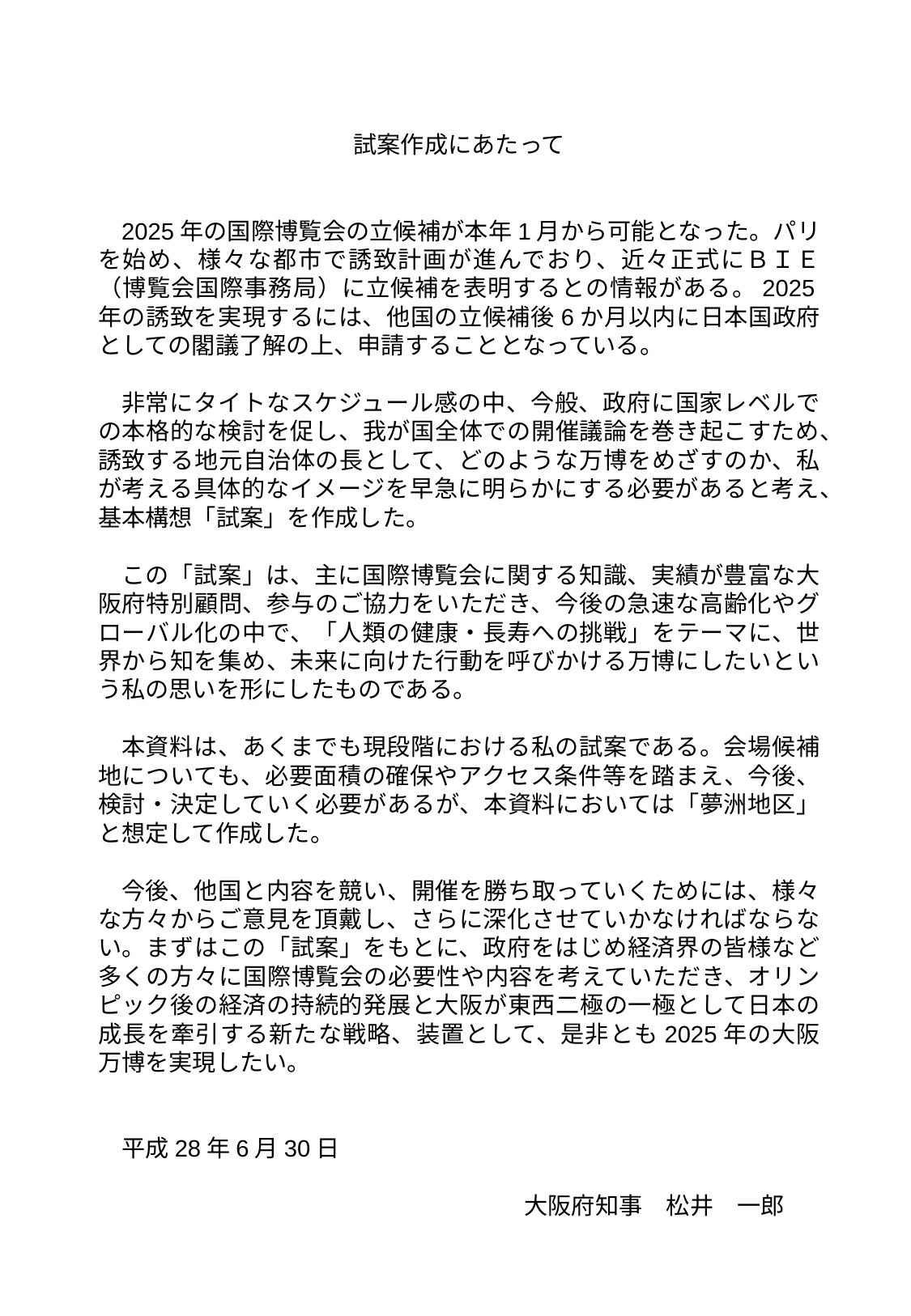

試案作成にあたって

2025年の国際博覧会の立候補が本年1月から可能となった。パリを始め、様々な都市で誘致計画が進んでおり、近々正式にＢＩＥ（博覧会国際事務局）に立候補を表明するとの情報がある。2025年の誘致を実現するには、他国の立候補後6か月以内に日本国政府としての閣議了解の上、申請することとなっている。

非常にタイトなスケジュール感の中、今般、政府に国家レベルでの本格的な検討を促し、我が国全体での開催議論を巻き起こすため、誘致する地元自治体の長として、どのような万博をめざすのか、私が考える具体的なイメージを早急に明らかにする必要があると考え、基本構想「試案」を作成した。

この「試案」は、主に国際博覧会に関する知識、実績が豊富な大阪府特別顧問、参与のご協力をいただき、今後の急速な高齢化やグローバル化の中で、「人類の健康・長寿への挑戦」をテーマに、世界から知を集め、未来に向けた行動を呼びかける万博にしたいという私の思いを形にしたものである。

本資料は、あくまでも現段階における私の試案である。会場候補地についても、必要面積の確保やアクセス条件等を踏まえ、今後、検討・決定していく必要があるが、本資料においては「夢洲地区」と想定して作成した。

今後、他国と内容を競い、開催を勝ち取っていくためには、様々な方々からご意見を頂戴し、さらに深化させていかなければならない。まずはこの「試案」をもとに、政府をはじめ経済界の皆様など多くの方々に国際博覧会の必要性や内容を考えていただき、オリンピック後の経済の持続的発展と大阪が東西二極の一極として日本の成長を牽引する新たな戦略、装置として、是非とも2025年の大阪万博を実現したい。

平成28年6月30日

　　　　　　　　　　　　　　　　　大阪府知事　松井　一郎